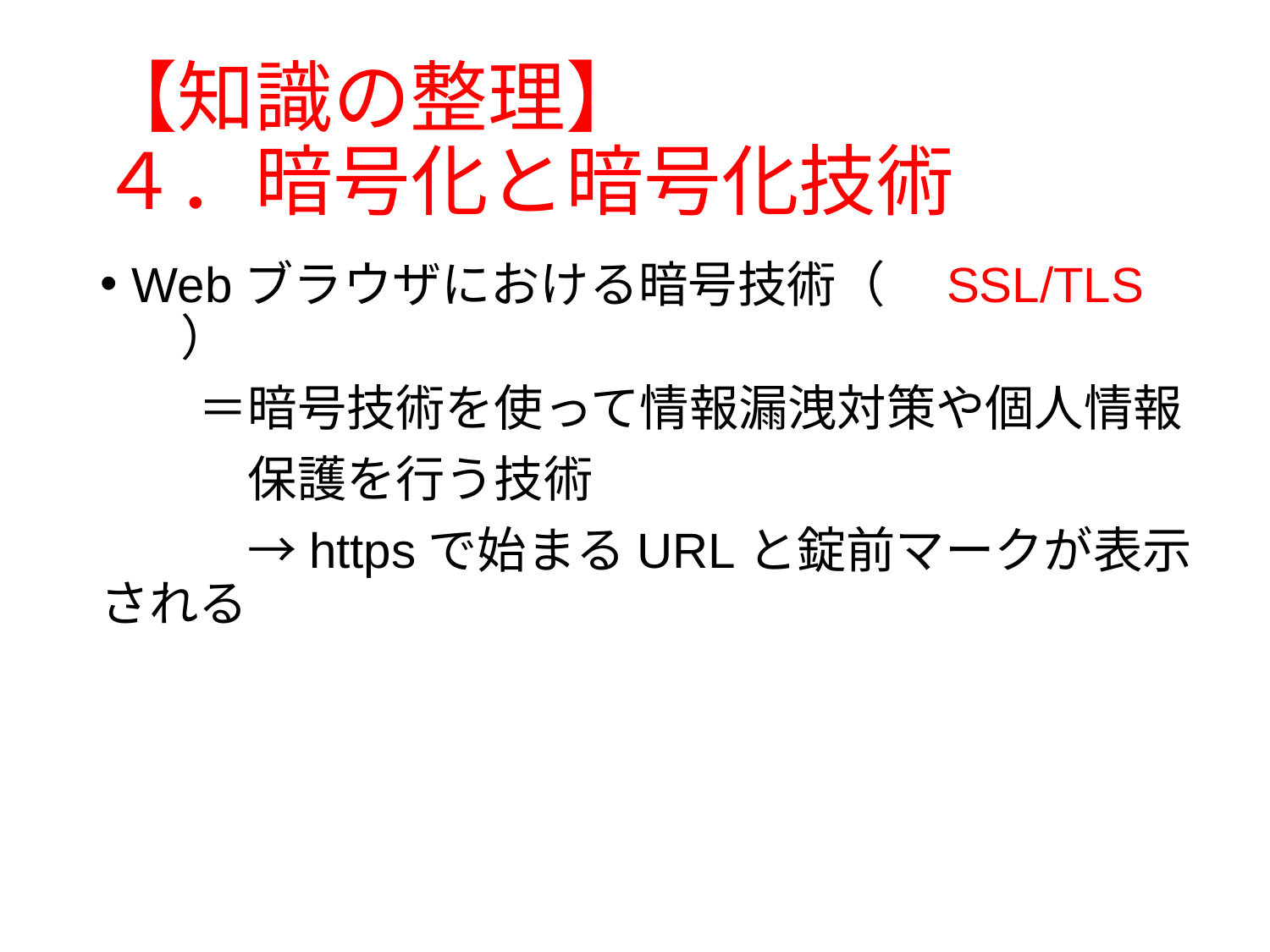

# 【知識の整理】 ４．暗号化と暗号化技術
Webブラウザにおける暗号技術（　SSL/TLS　）
　　＝暗号技術を使って情報漏洩対策や個人情報
　　　保護を行う技術
　　　→httpsで始まるURLと錠前マークが表示される